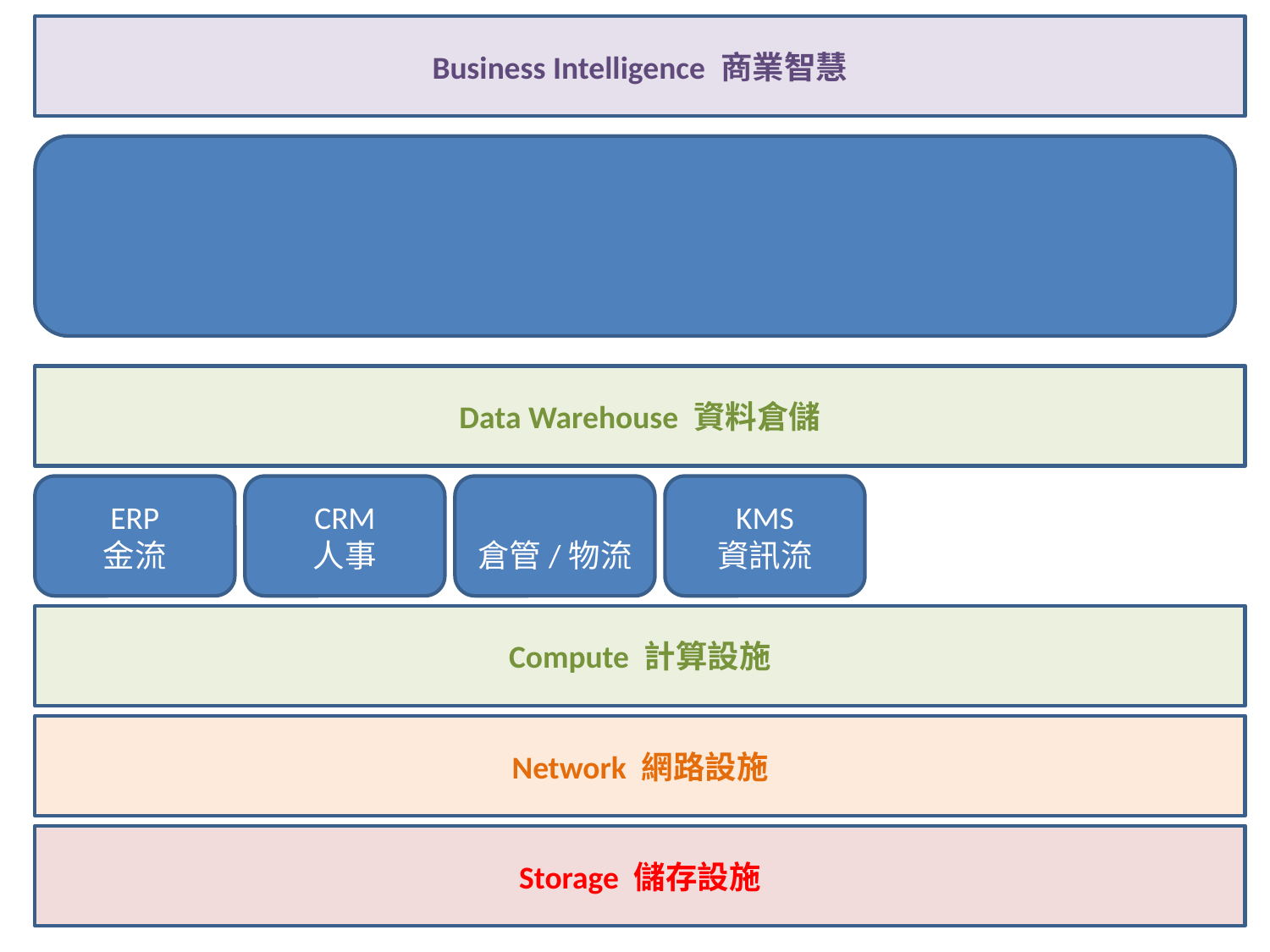

Business Intelligence 商業智慧

Data Warehouse 資料倉儲
ERP
金流
CRM
人事

倉管/物流
KMS
資訊流
Compute 計算設施
Network 網路設施
Storage 儲存設施